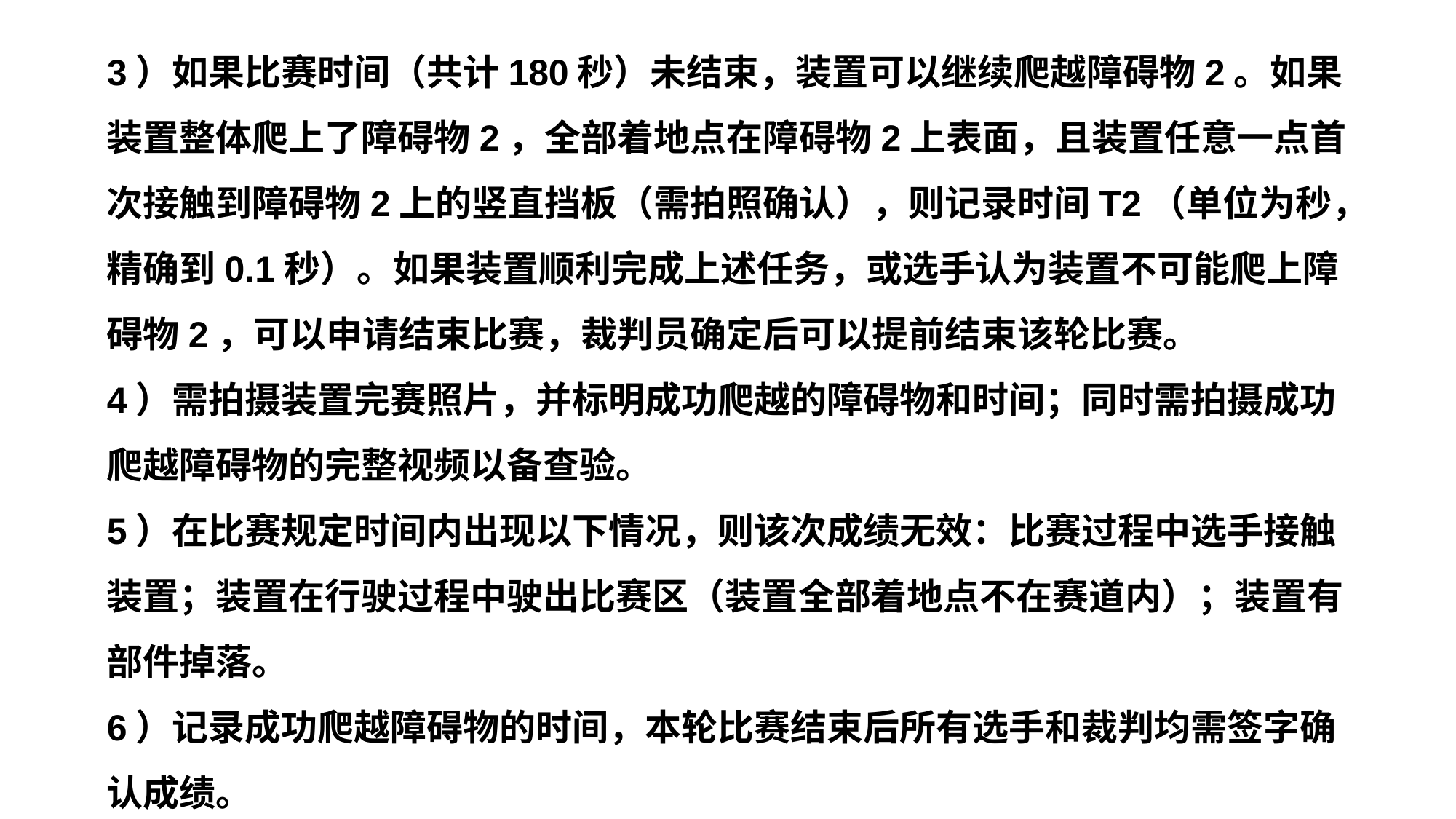

3）如果比赛时间（共计180秒）未结束，装置可以继续爬越障碍物2。如果装置整体爬上了障碍物2，全部着地点在障碍物2上表面，且装置任意一点首次接触到障碍物2上的竖直挡板（需拍照确认），则记录时间T2（单位为秒，精确到0.1秒）。如果装置顺利完成上述任务，或选手认为装置不可能爬上障碍物2，可以申请结束比赛，裁判员确定后可以提前结束该轮比赛。
4）需拍摄装置完赛照片，并标明成功爬越的障碍物和时间；同时需拍摄成功爬越障碍物的完整视频以备查验。
5）在比赛规定时间内出现以下情况，则该次成绩无效：比赛过程中选手接触装置；装置在行驶过程中驶出比赛区（装置全部着地点不在赛道内）；装置有部件掉落。
6）记录成功爬越障碍物的时间，本轮比赛结束后所有选手和裁判均需签字确认成绩。